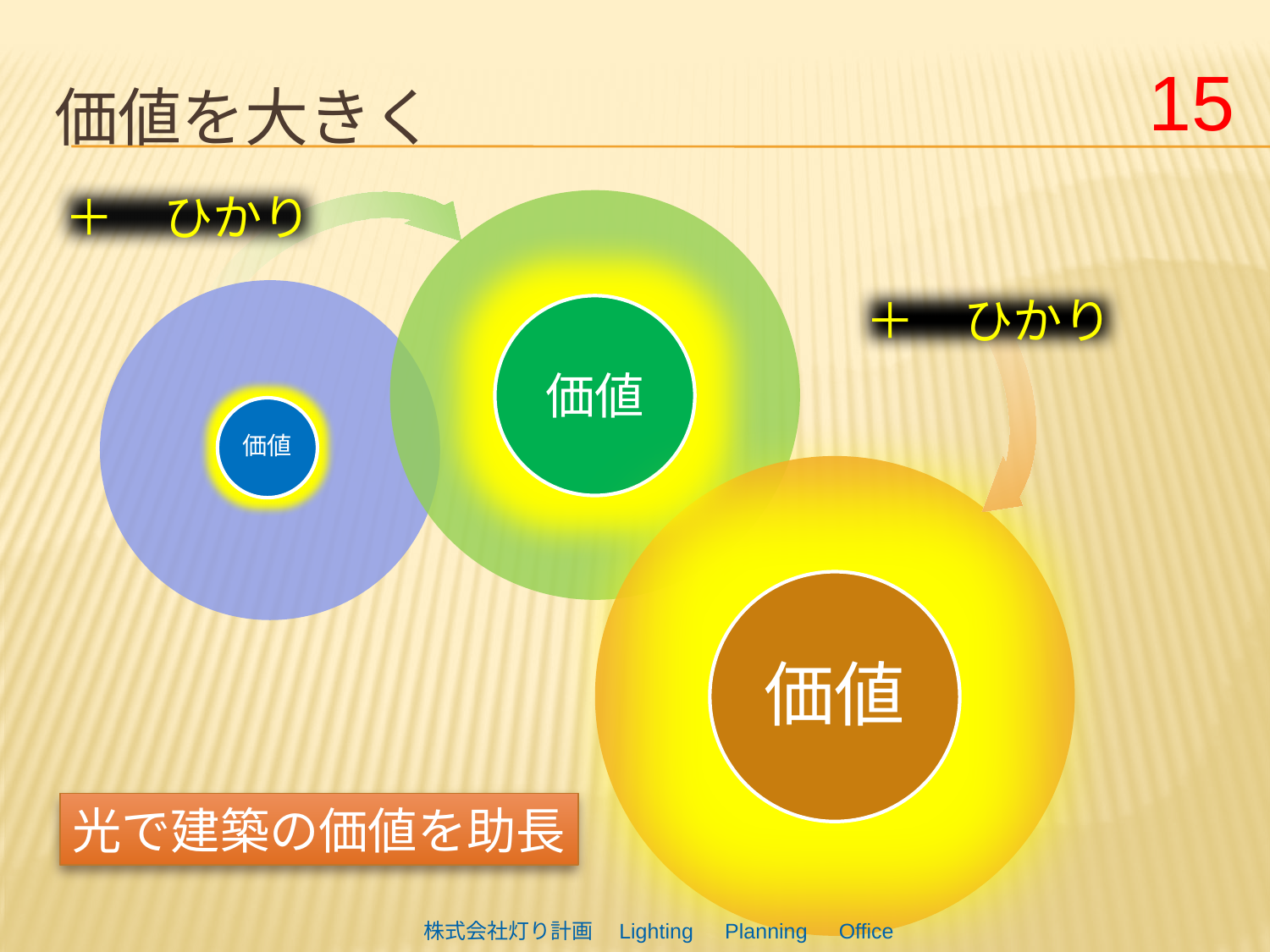

15
# 価値を大きく
＋　ひかり

＋　ひかり

価値

価値

価値
光で建築の価値を助長
株式会社灯り計画　Lighting　Planning　Office